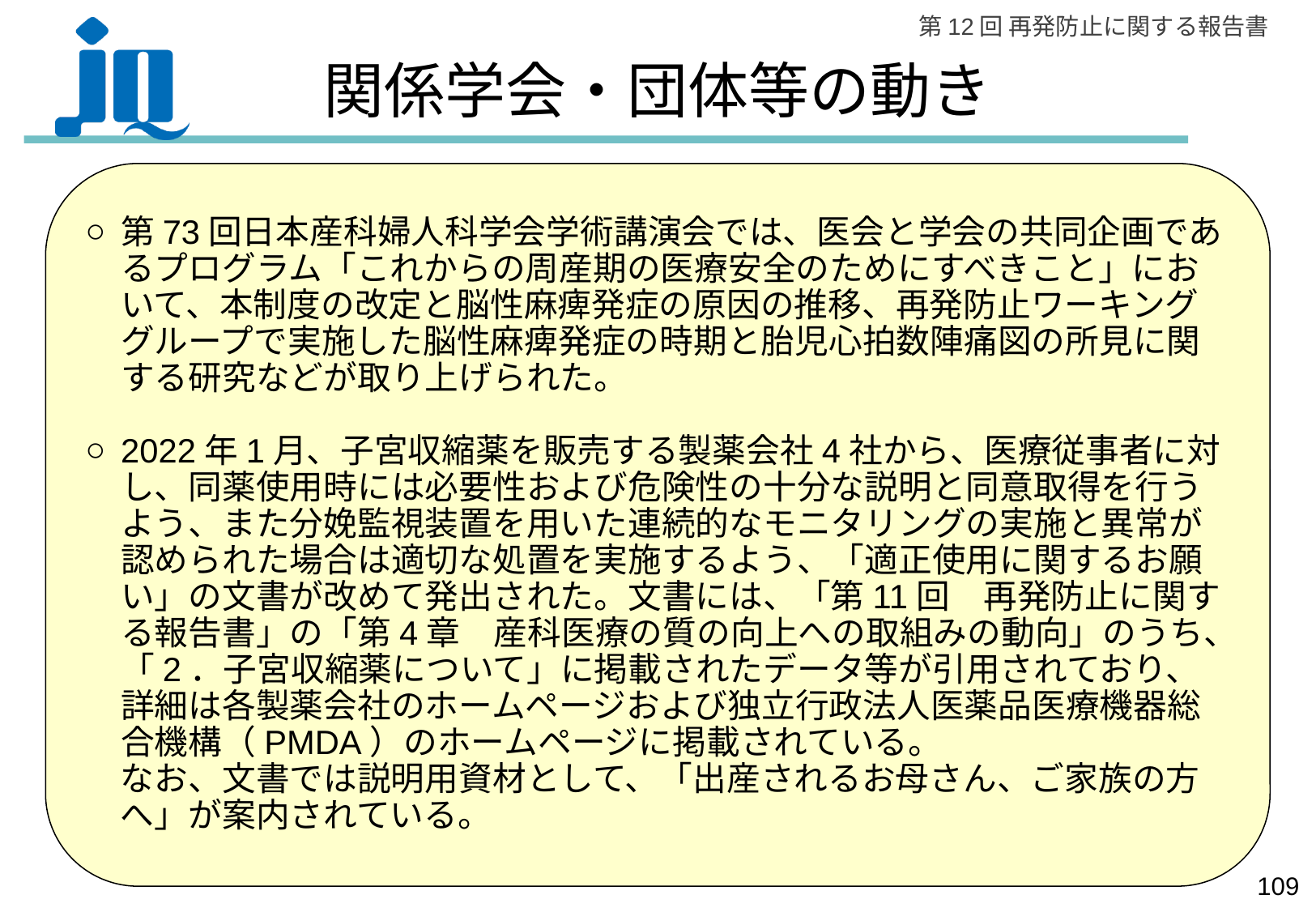

# 関係学会・団体等の動き
第73回日本産科婦人科学会学術講演会では、医会と学会の共同企画であるプログラム「これからの周産期の医療安全のためにすべきこと」において、本制度の改定と脳性麻痺発症の原因の推移、再発防止ワーキンググループで実施した脳性麻痺発症の時期と胎児心拍数陣痛図の所見に関する研究などが取り上げられた。

2022年1月、子宮収縮薬を販売する製薬会社4社から、医療従事者に対し、同薬使用時には必要性および危険性の十分な説明と同意取得を行うよう、また分娩監視装置を用いた連続的なモニタリングの実施と異常が認められた場合は適切な処置を実施するよう、「適正使用に関するお願い」の文書が改めて発出された。文書には、「第11回　再発防止に関する報告書」の「第4章　産科医療の質の向上への取組みの動向」のうち、「2．子宮収縮薬について」に掲載されたデータ等が引用されており、詳細は各製薬会社のホームページおよび独立行政法人医薬品医療機器総合機構（PMDA）のホームページに掲載されている。
なお、文書では説明用資材として、「出産されるお母さん、ご家族の方へ」が案内されている。
109